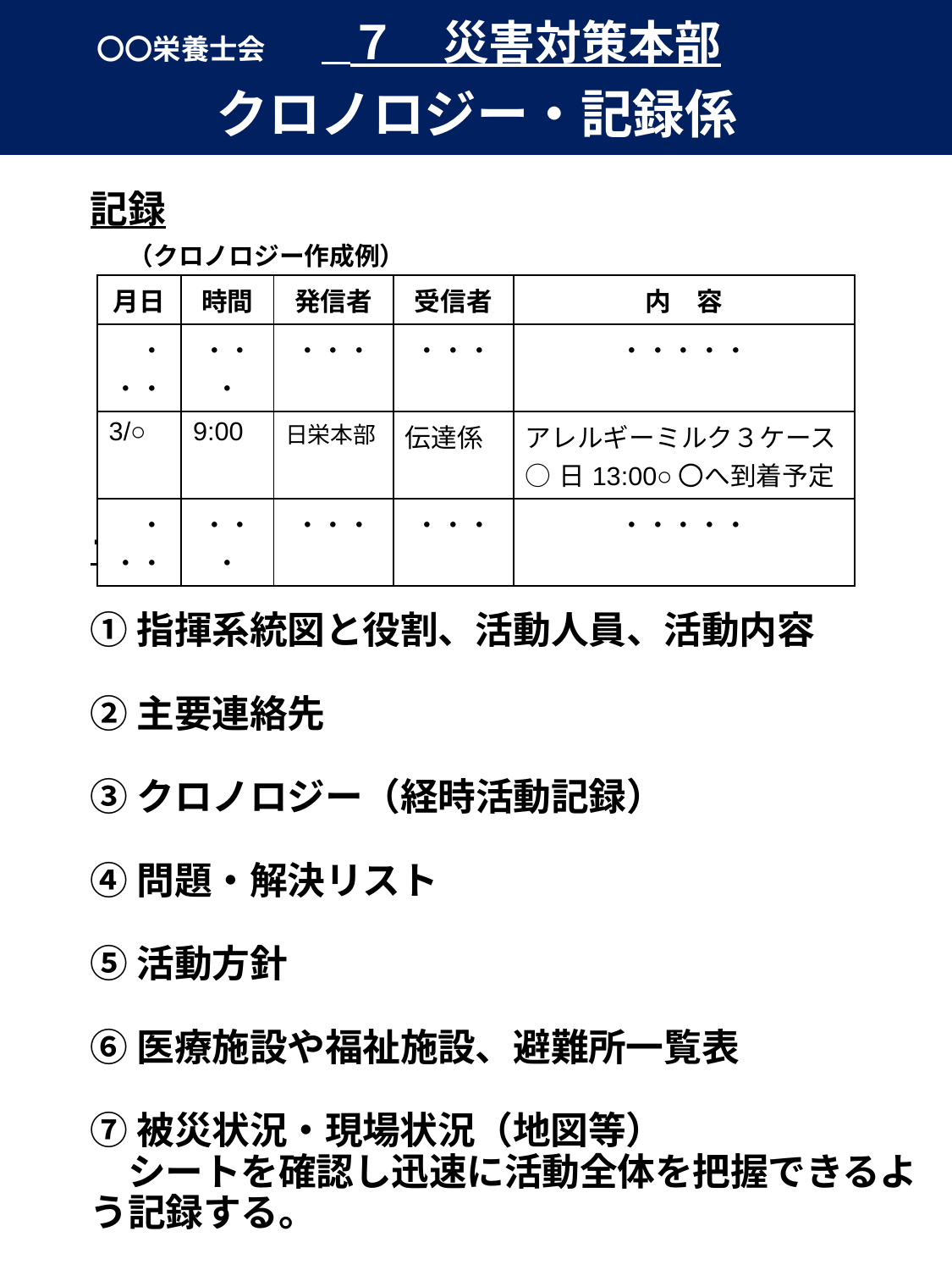

〇〇栄養士会　　　７　災害対策本部
クロノロジー・記録係
記録
　（クロノロジー作成例）

ライティングシート等で共有すべき内容

①指揮系統図と役割、活動人員、活動内容

②主要連絡先

③クロノロジー（経時活動記録）

④問題・解決リスト

⑤活動方針

⑥医療施設や福祉施設、避難所一覧表

⑦被災状況・現場状況（地図等）
　シートを確認し迅速に活動全体を把握できるよう記録する。
| 月日 | 時間 | 発信者 | 受信者 | 内　容 |
| --- | --- | --- | --- | --- |
| ・・・ | ・・・ | ・・・ | ・・・ | ・・・・・ |
| 3/○ | 9:00 | 日栄本部 | 伝達係 | アレルギーミルク３ケース ○日13:00○〇へ到着予定 |
| ・・・ | ・・・ | ・・・ | ・・・ | ・・・・・ |